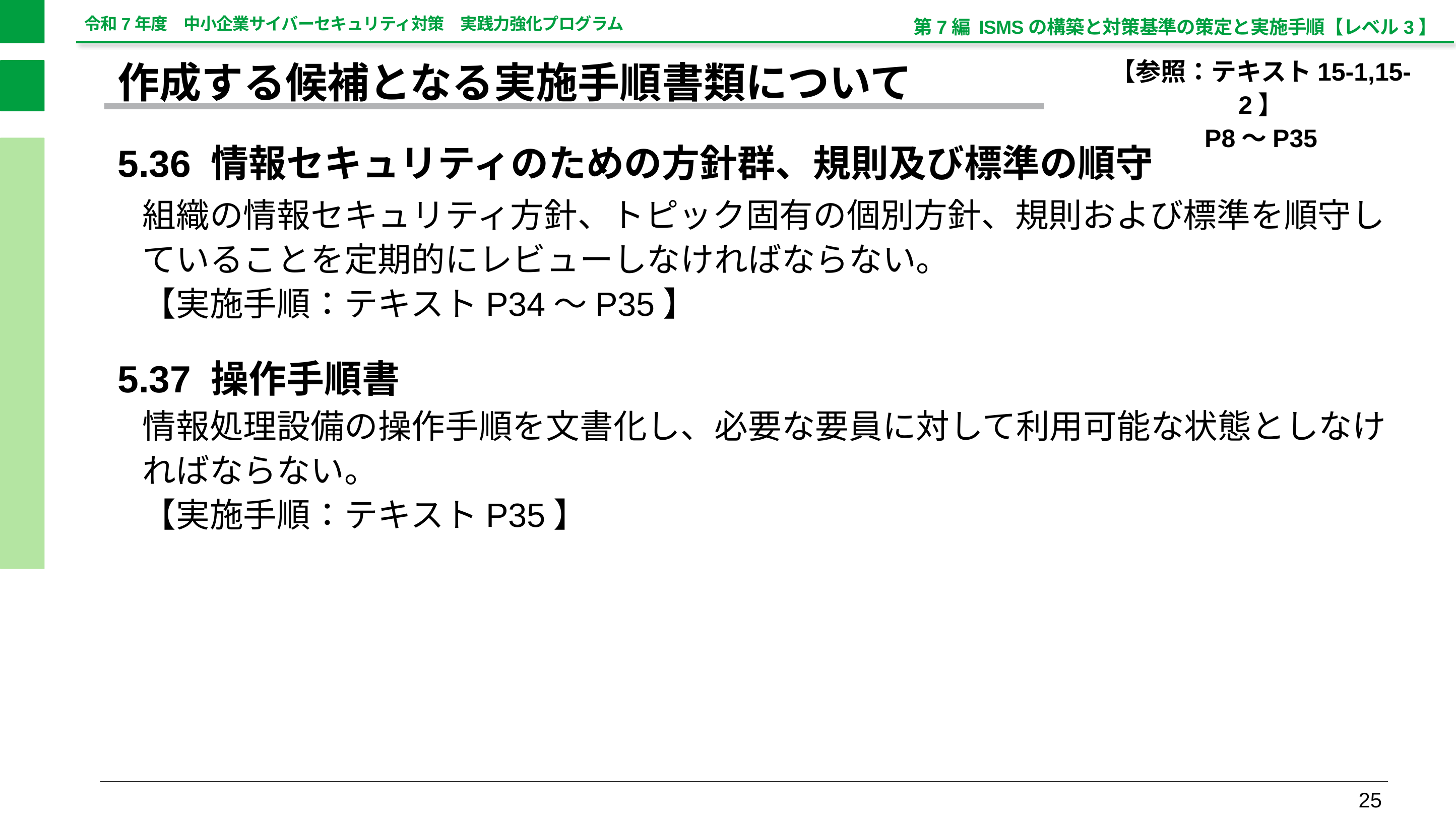

第7編 ISMSの構築と対策基準の策定と実施手順【レベル3】
【参照：テキスト15-1,15-2】
P8～P35
作成する候補となる実施手順書類について
5.36 情報セキュリティのための方針群、規則及び標準の順守
組織の情報セキュリティ方針、トピック固有の個別方針、規則および標準を順守していることを定期的にレビューしなければならない。
【実施手順：テキストP34～P35】
5.37 操作手順書
情報処理設備の操作手順を文書化し、必要な要員に対して利用可能な状態としなければならない。
【実施手順：テキストP35】